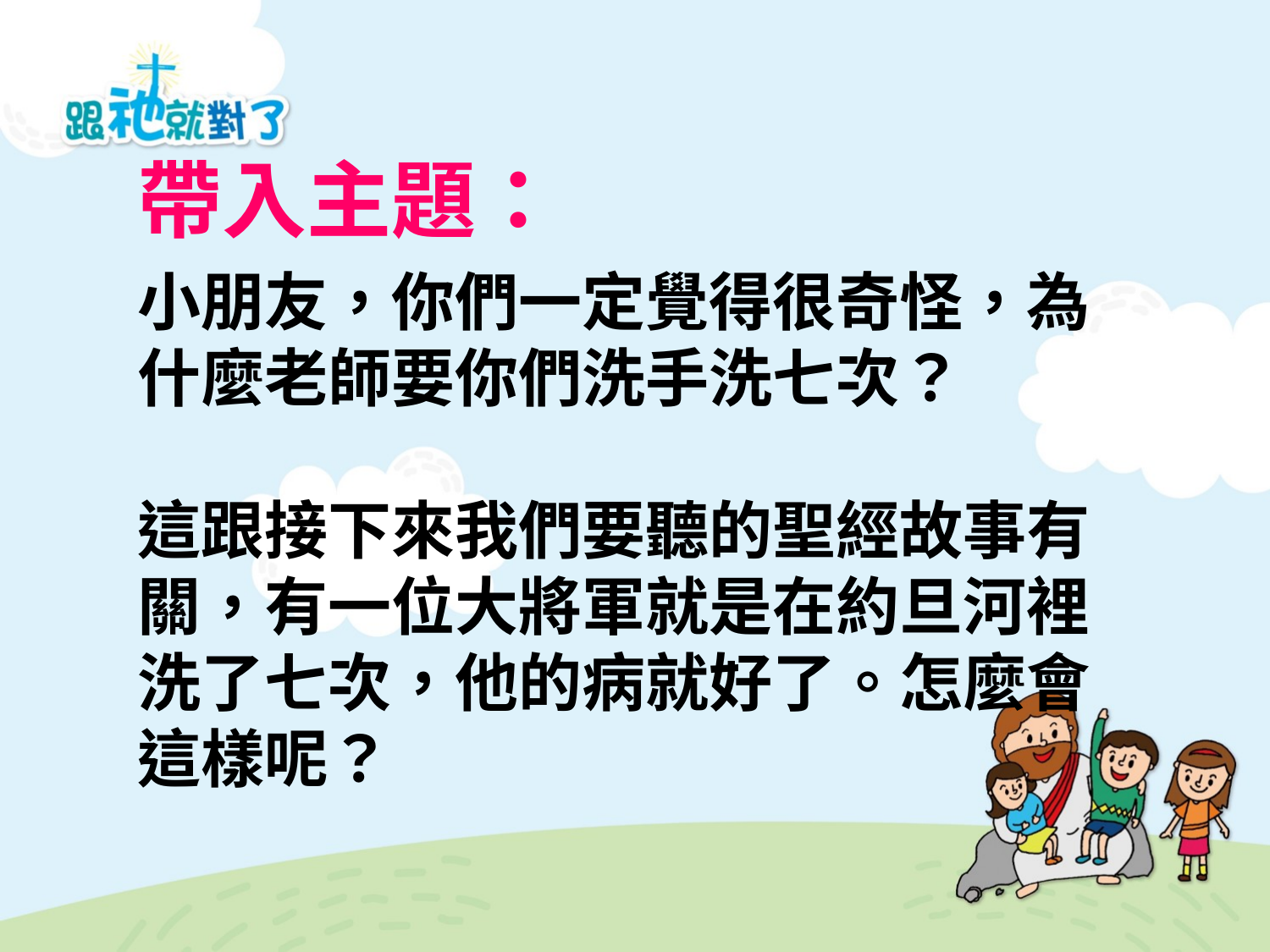

帶入主題：
小朋友，你們一定覺得很奇怪，為什麼老師要你們洗手洗七次？

這跟接下來我們要聽的聖經故事有關，有一位大將軍就是在約旦河裡洗了七次，他的病就好了。怎麼會這樣呢？